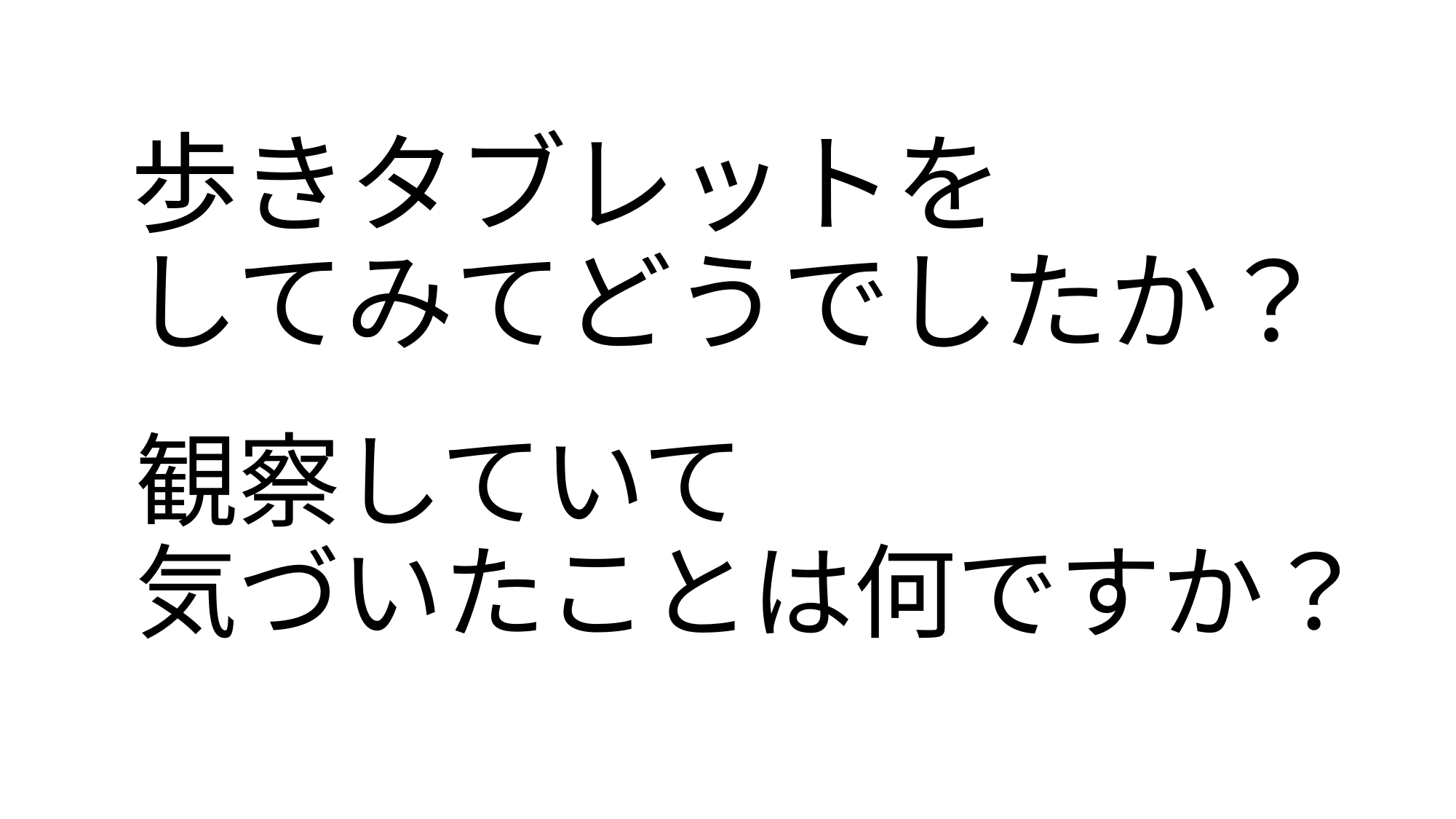

歩きタブレットを
してみてどうでしたか？
観察していて
気づいたことは何ですか？